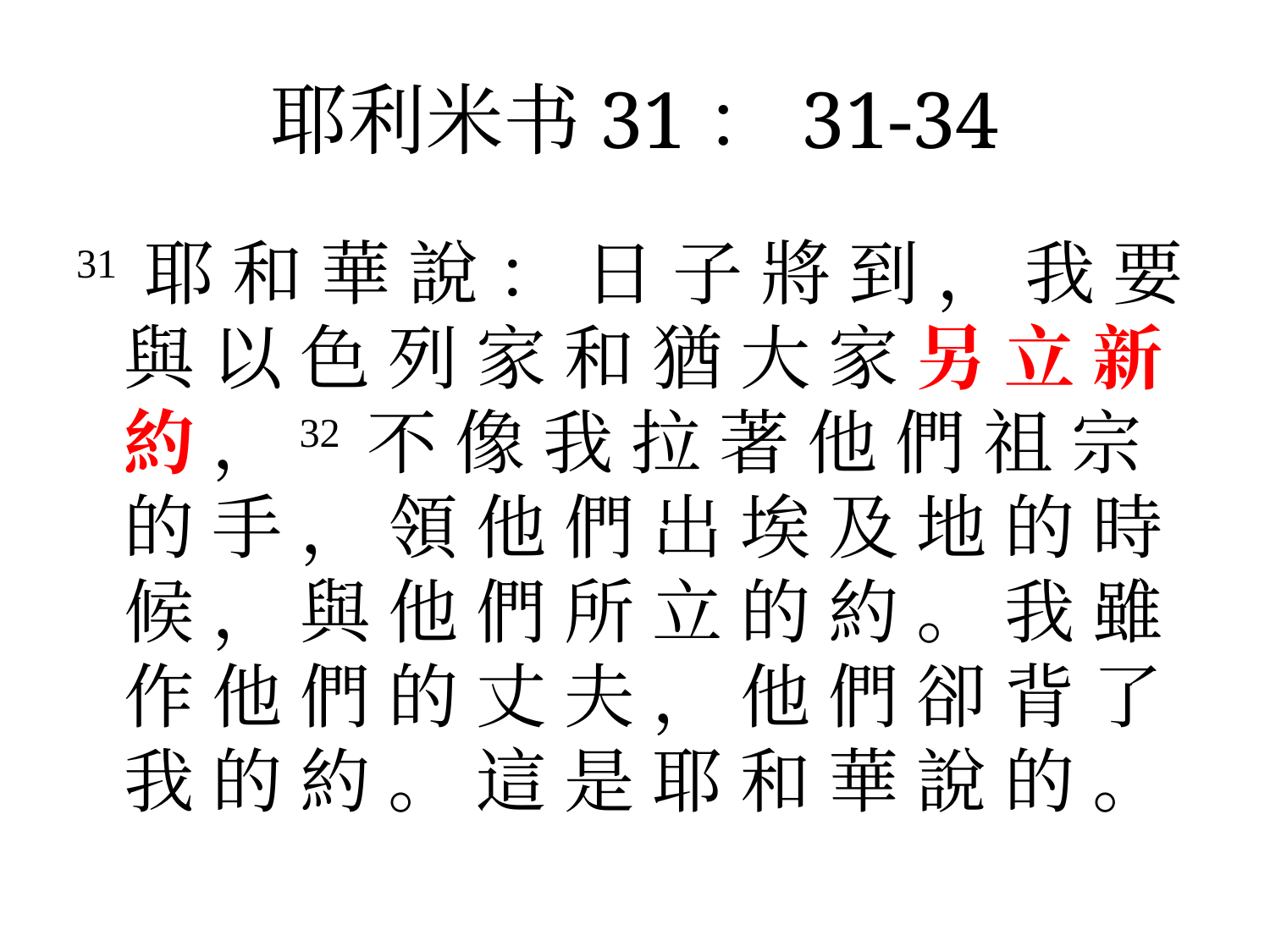

# 耶利米书31：31-34
31 耶 和 華 說 ： 日 子 將 到 ， 我 要 與 以 色 列 家 和 猶 大 家 另 立 新 約 ，32 不 像 我 拉 著 他 們 祖 宗 的 手 ， 領 他 們 出 埃 及 地 的 時 候 ， 與 他 們 所 立 的 約 。 我 雖 作 他 們 的 丈 夫 ， 他 們 卻 背 了 我 的 約 。 這 是 耶 和 華 說 的 。